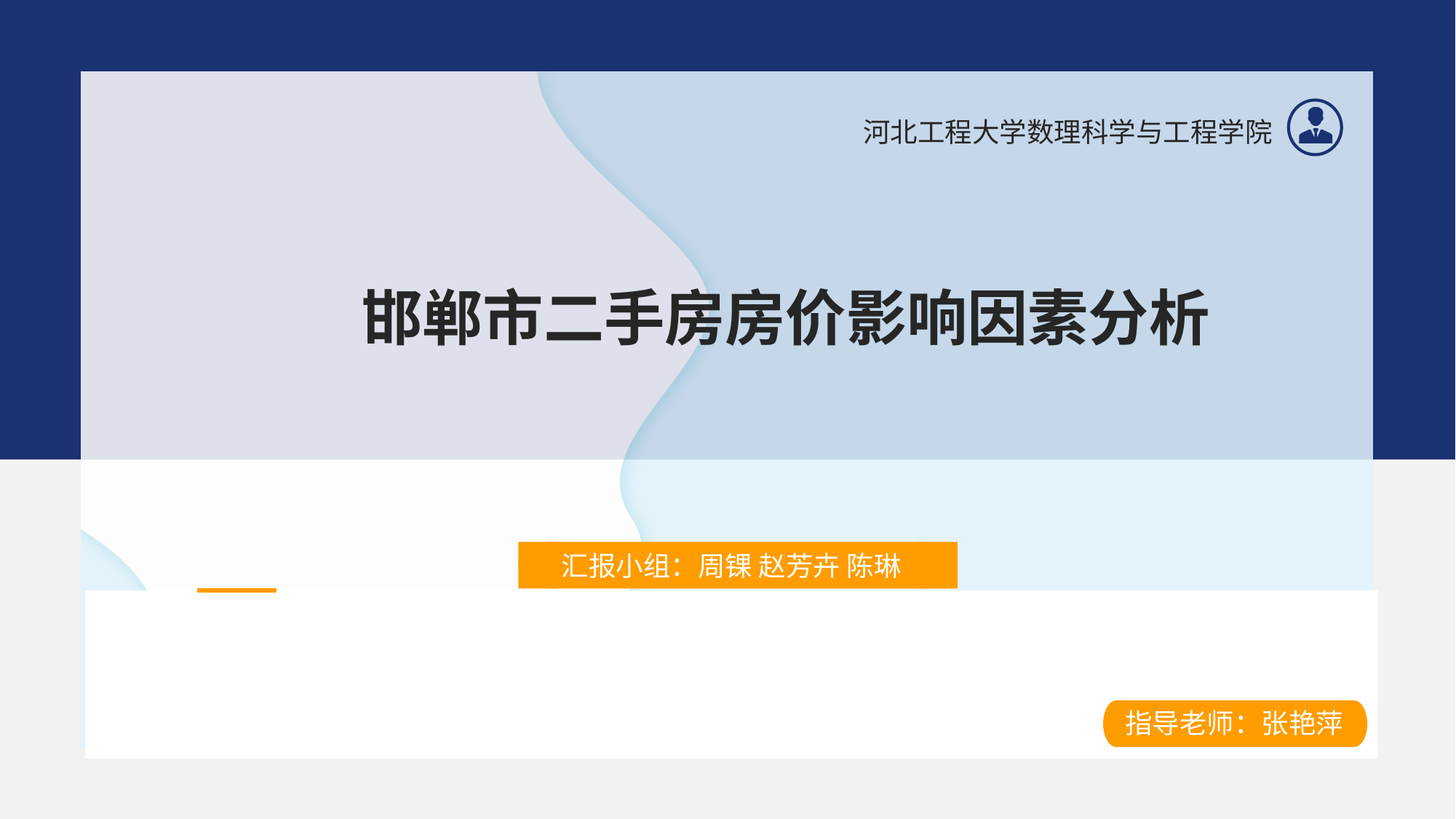

河北工程大学数理科学与工程学院

邯郸市二手房房价影响因素分析

汇报小组：周锞 赵芳卉 陈琳
·

指导老师：张艳萍